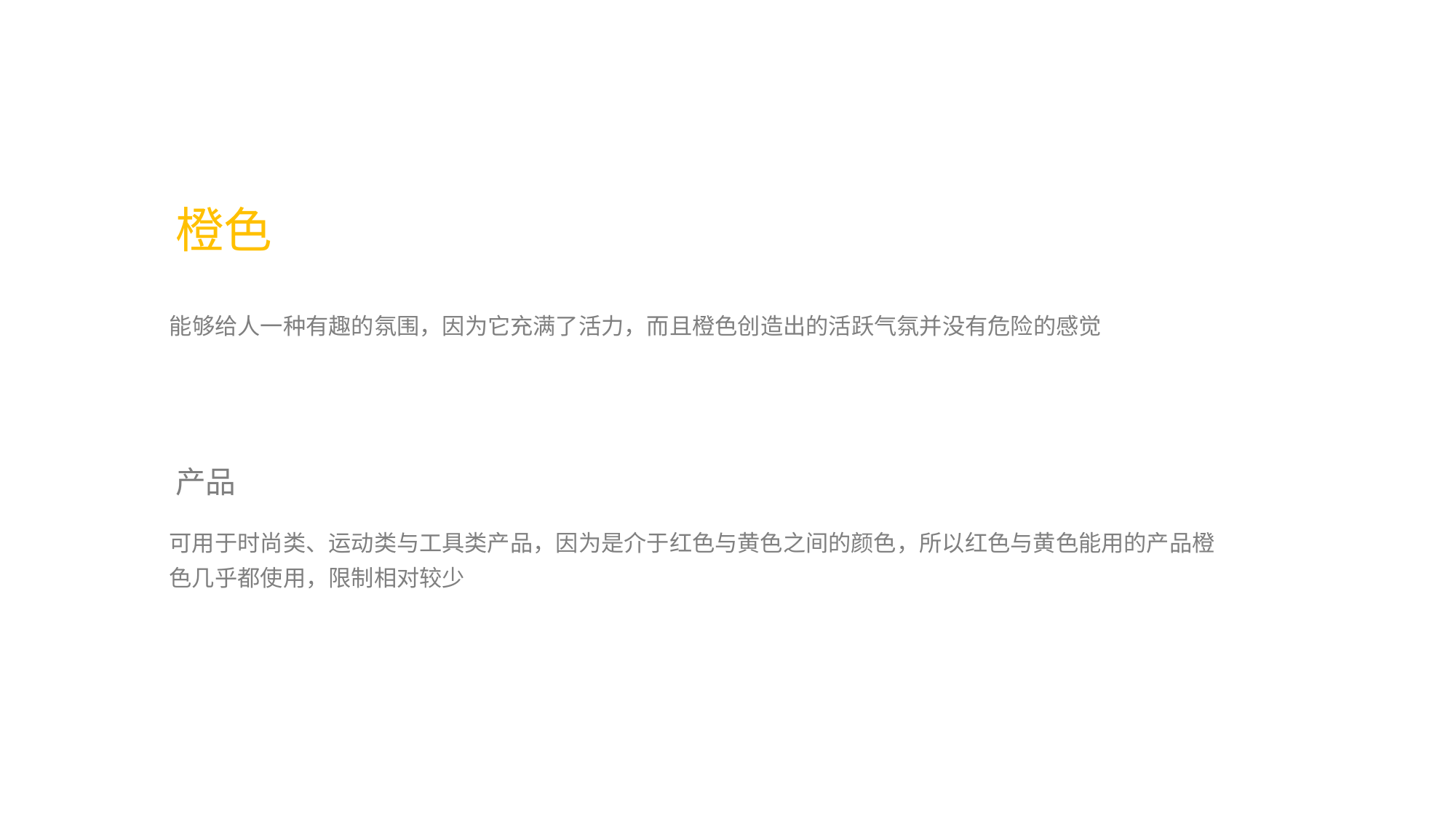

橙色
能够给人一种有趣的氛围，因为它充满了活力，而且橙色创造出的活跃气氛并没有危险的感觉
产品
可用于时尚类、运动类与工具类产品，因为是介于红色与黄色之间的颜色，所以红色与黄色能用的产品橙色几乎都使用，限制相对较少